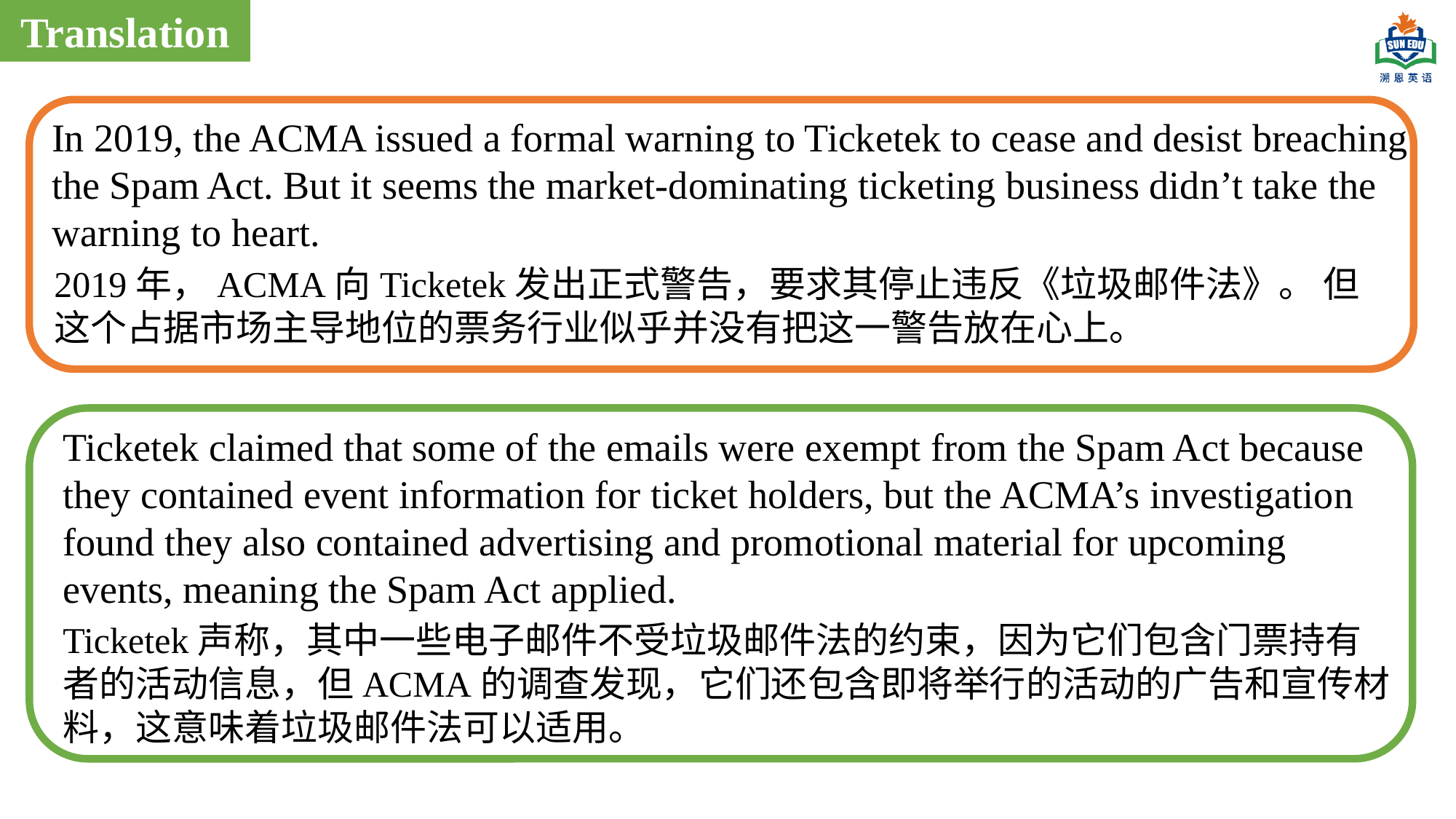

Translation

In 2019, the ACMA issued a formal warning to Ticketek to cease and desist breaching the Spam Act. But it seems the market-dominating ticketing business didn’t take the warning to heart.
2019年，ACMA向Ticketek发出正式警告，要求其停止违反《垃圾邮件法》。 但这个占据市场主导地位的票务行业似乎并没有把这一警告放在心上。

Ticketek claimed that some of the emails were exempt from the Spam Act because they contained event information for ticket holders, but the ACMA’s investigation found they also contained advertising and promotional material for upcoming events, meaning the Spam Act applied.
Ticketek声称，其中一些电子邮件不受垃圾邮件法的约束，因为它们包含门票持有者的活动信息，但ACMA的调查发现，它们还包含即将举行的活动的广告和宣传材料，这意味着垃圾邮件法可以适用。